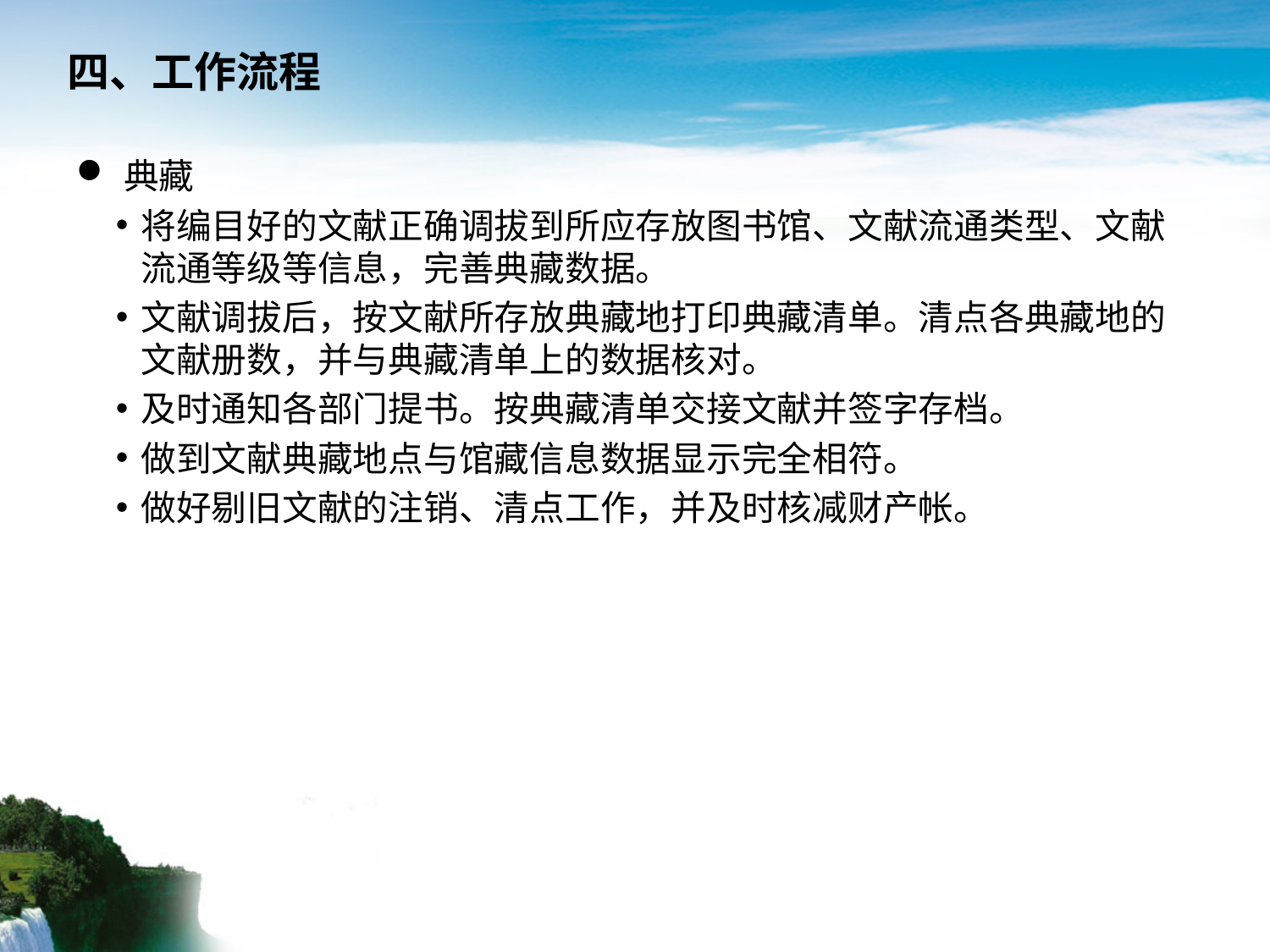

# 四、工作流程
典藏
将编目好的文献正确调拔到所应存放图书馆、文献流通类型、文献流通等级等信息，完善典藏数据。
文献调拔后，按文献所存放典藏地打印典藏清单。清点各典藏地的文献册数，并与典藏清单上的数据核对。
及时通知各部门提书。按典藏清单交接文献并签字存档。
做到文献典藏地点与馆藏信息数据显示完全相符。
做好剔旧文献的注销、清点工作，并及时核减财产帐。